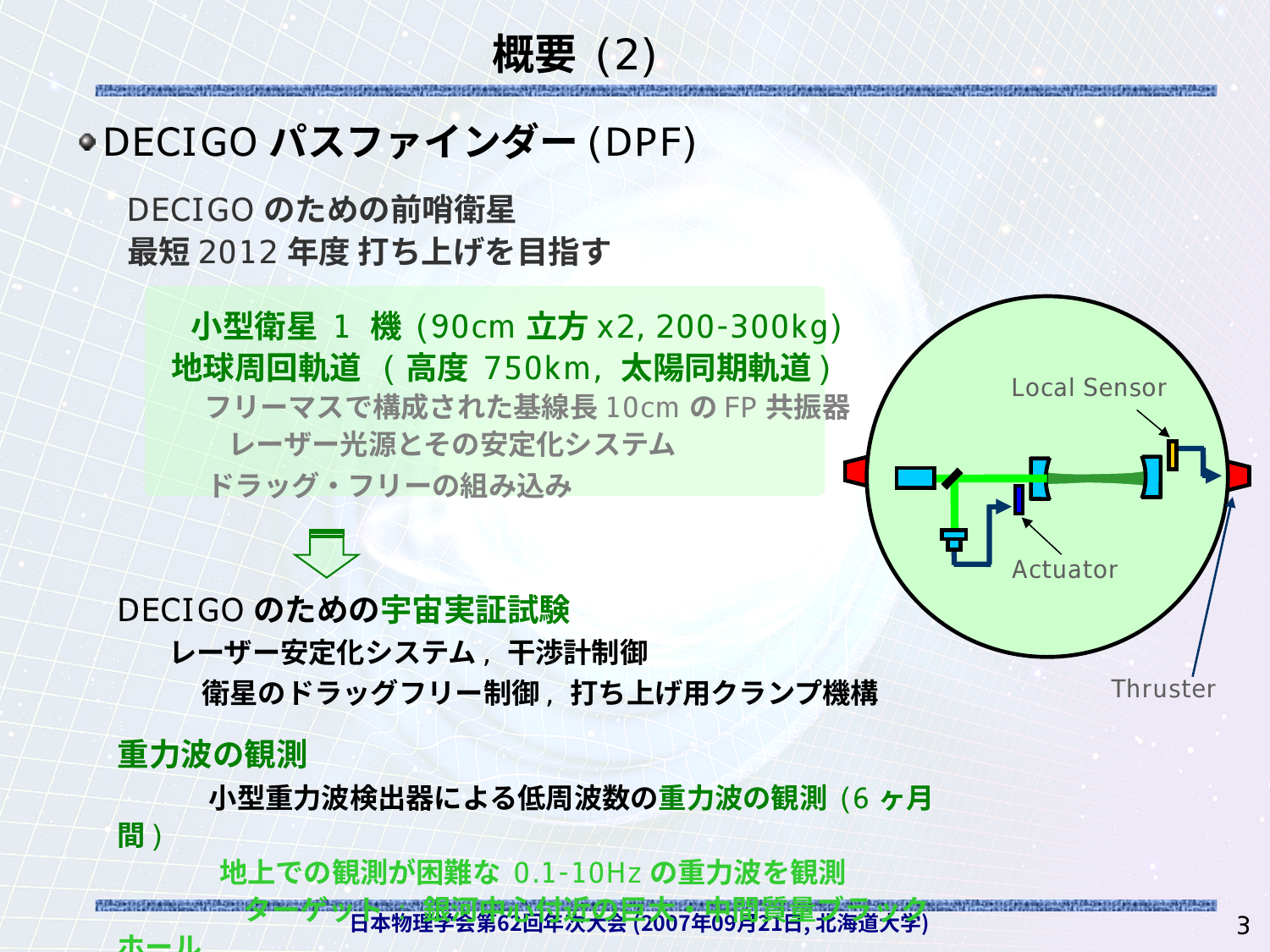

# 概要 (2)
DECIGOパスファインダー(DPF)
DECIGOのための前哨衛星
最短2012年度 打ち上げを目指す

　　小型衛星 1 機 (90cm立方x2, 200-300kg)
     地球周回軌道  (高度 750km, 太陽同期軌道)
           フリーマスで構成された基線長10cmのFP共振器
　　       レーザー光源とその安定化システム
          ドラッグ・フリーの組み込み

Local Sensor

Actuator

Thruster

DECIGOのための宇宙実証試験
       レーザー安定化システム, 干渉計制御
　　　衛星のドラッグフリー制御, 打ち上げ用クランプ機構
重力波の観測
　　　小型重力波検出器による低周波数の重力波の観測 (6ヶ月間)
               地上での観測が困難な 0.1-10Hzの重力波を観測
　　           ターゲット : 銀河中心付近の巨大・中間質量ブラックホール
日本物理学会第62回年次大会 (2007年09月21日, 北海道大学)
3